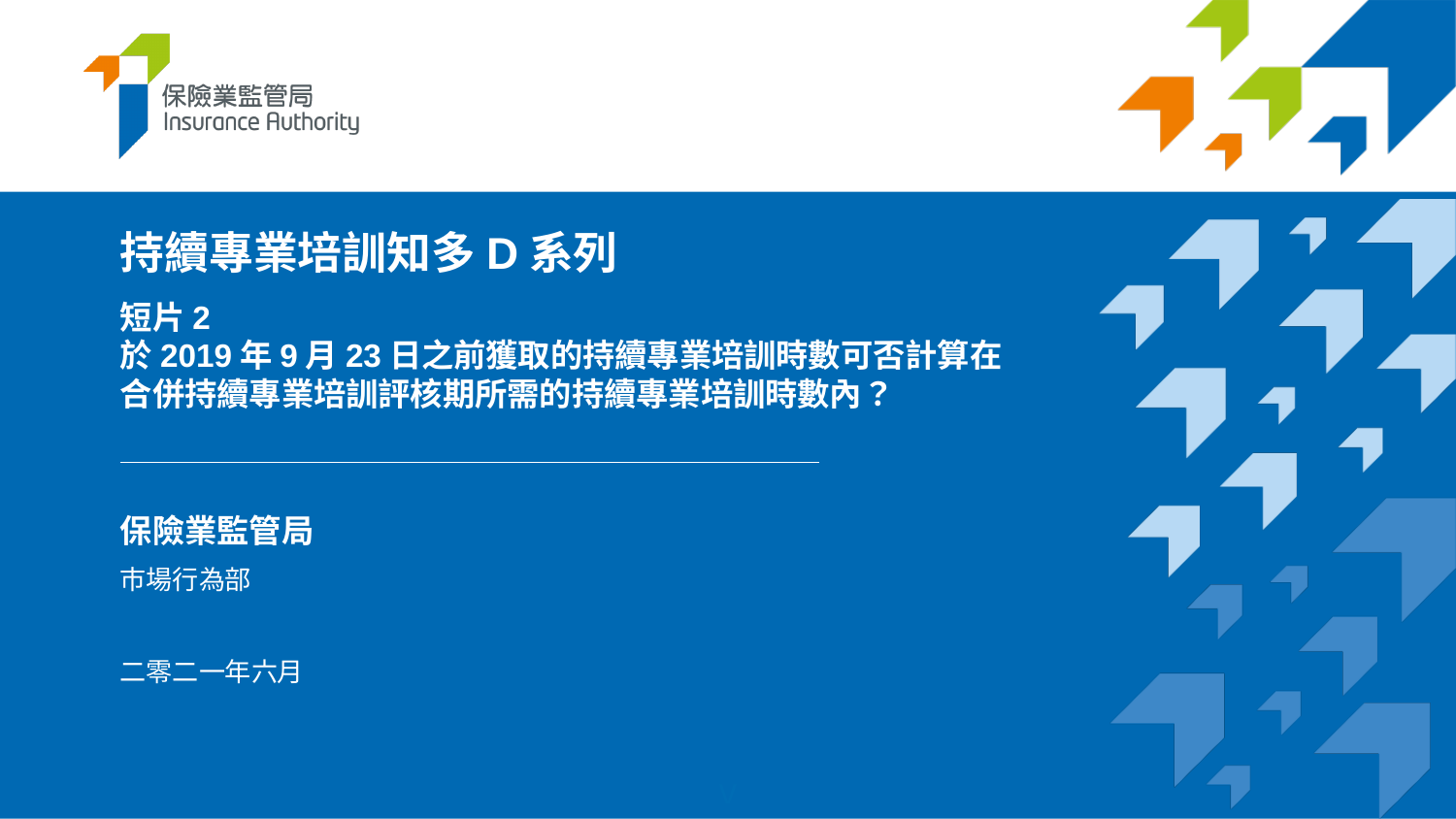

持續專業培訓知多D系列
短片2
於2019年9月23日之前獲取的持續專業培訓時數可否計算在合併持續專業培訓評核期所需的持續專業培訓時數內？
保險業監管局
市場行為部
二零二一年六月